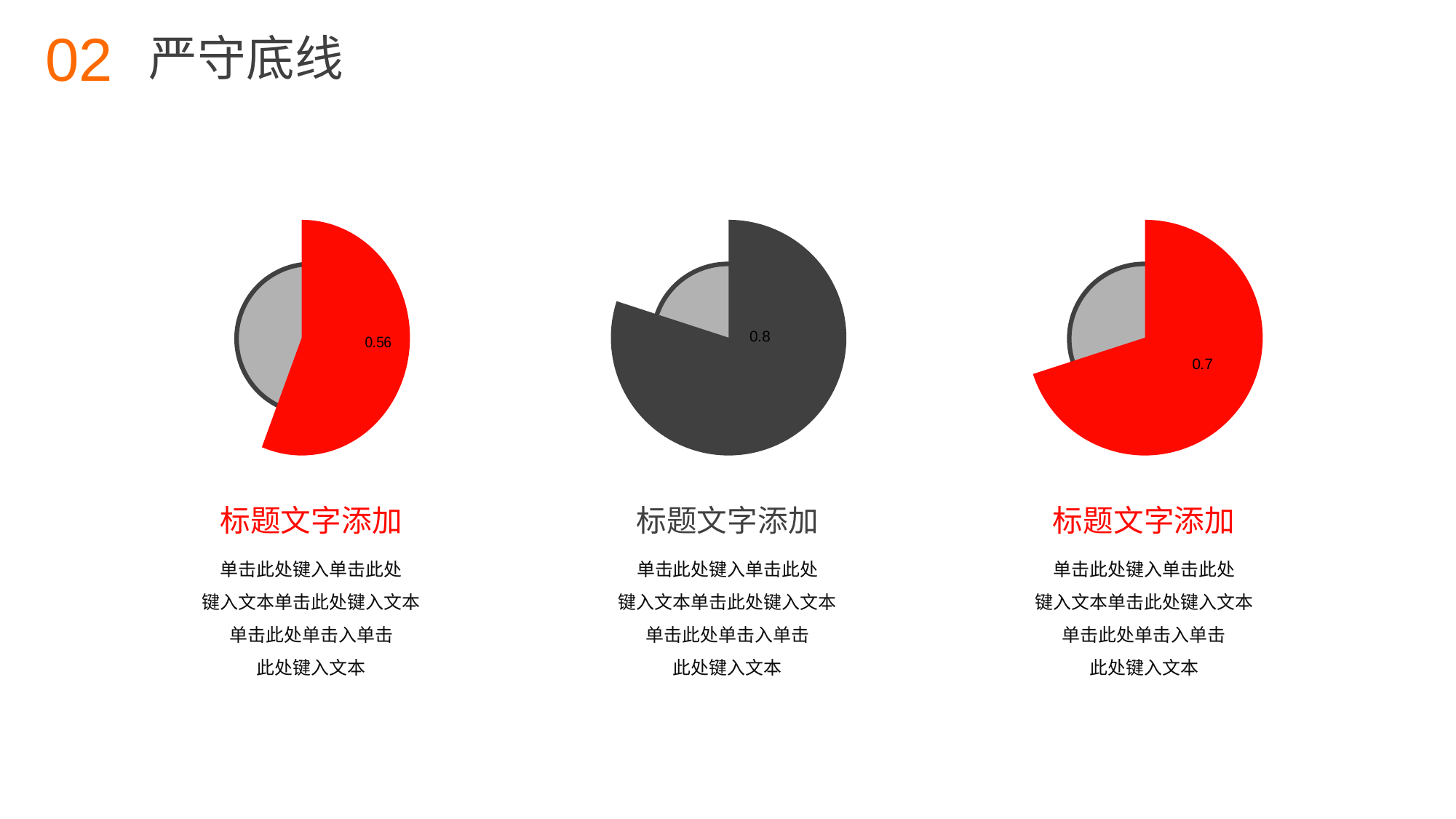

02
严守底线
BY YUSHEN

### Chart

| Category | 份额 | 列1 |
|---|---|---|
| 已完成 | 0.56 | None |
| 待完成 | 0.44 | None |
标题文字添加
单击此处键入单击此处
键入文本单击此处键入文本
单击此处单击入单击
此处键入文本

### Chart

| Category | 份额 |
|---|---|
| 已完成 | 0.8 |
| 待完成 | 0.2 |
标题文字添加
单击此处键入单击此处
键入文本单击此处键入文本
单击此处单击入单击
此处键入文本

### Chart

| Category | 份额 |
|---|---|
| 已完成 | 0.7 |
| 待完成 | 0.3 |
标题文字添加
单击此处键入单击此处
键入文本单击此处键入文本
单击此处单击入单击
此处键入文本